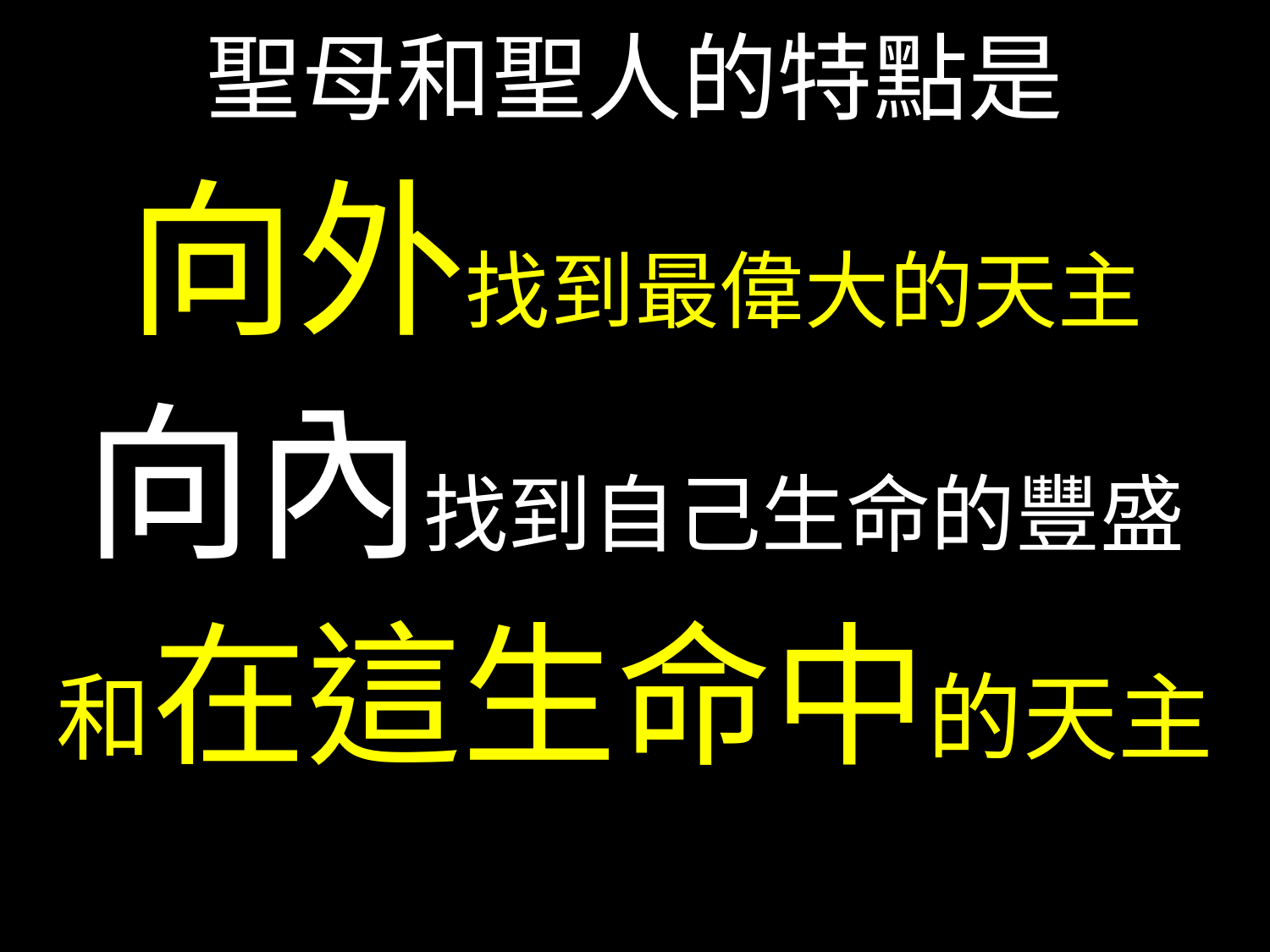

聖母和聖人的特點是
向外找到最偉大的天主
向內找到自己生命的豐盛
和在這生命中的天主